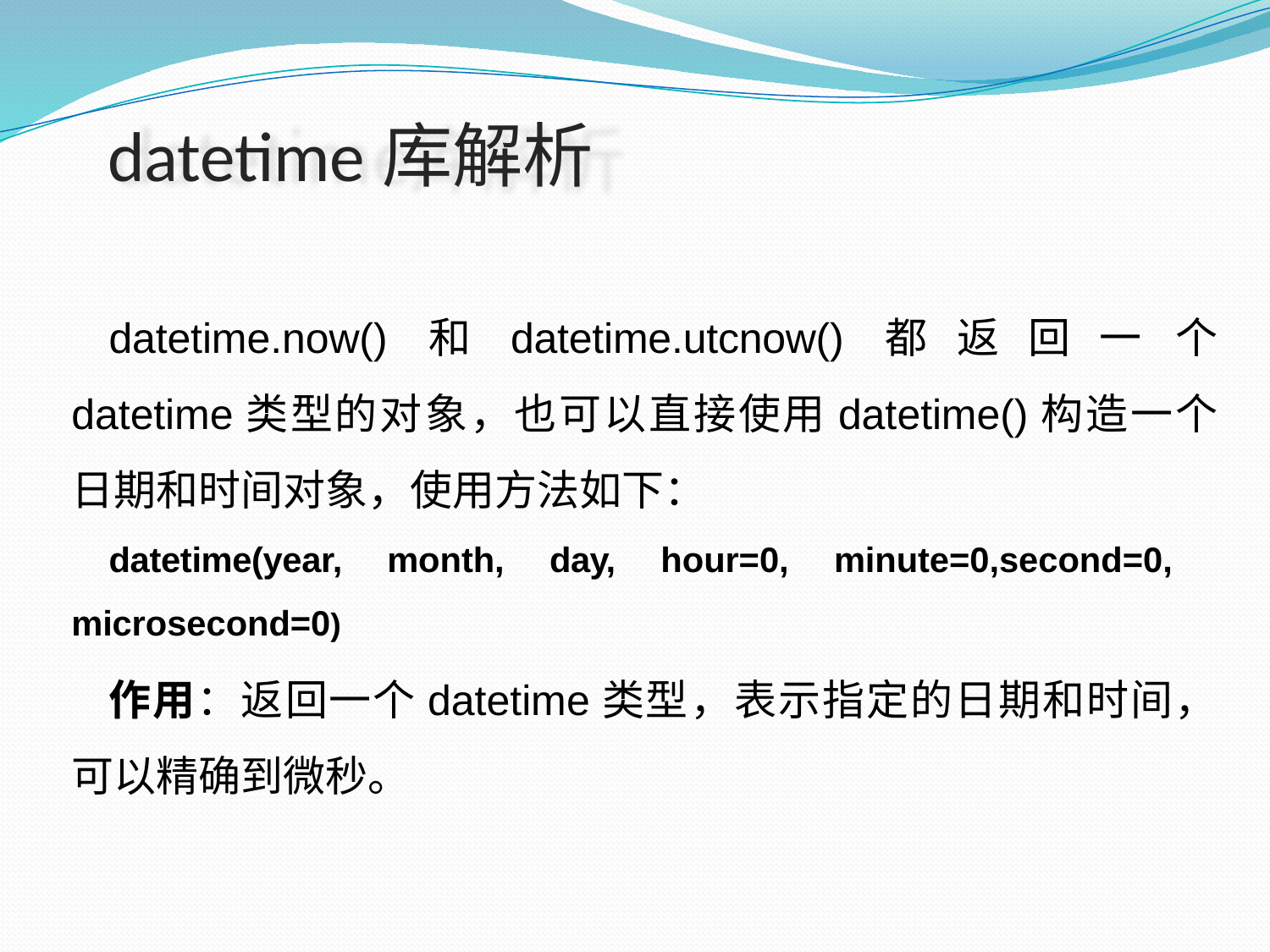

# datetime库解析
datetime.now() 和 datetime.utcnow() 都 返 回 一 个 datetime类型的对象，也可以直接使用datetime()构造一个 日期和时间对象，使用方法如下：
datetime(year, month, day, hour=0, minute=0,second=0,  microsecond=0)
作用：返回一个datetime类型，表示指定的日期和时间， 可以精确到微秒。